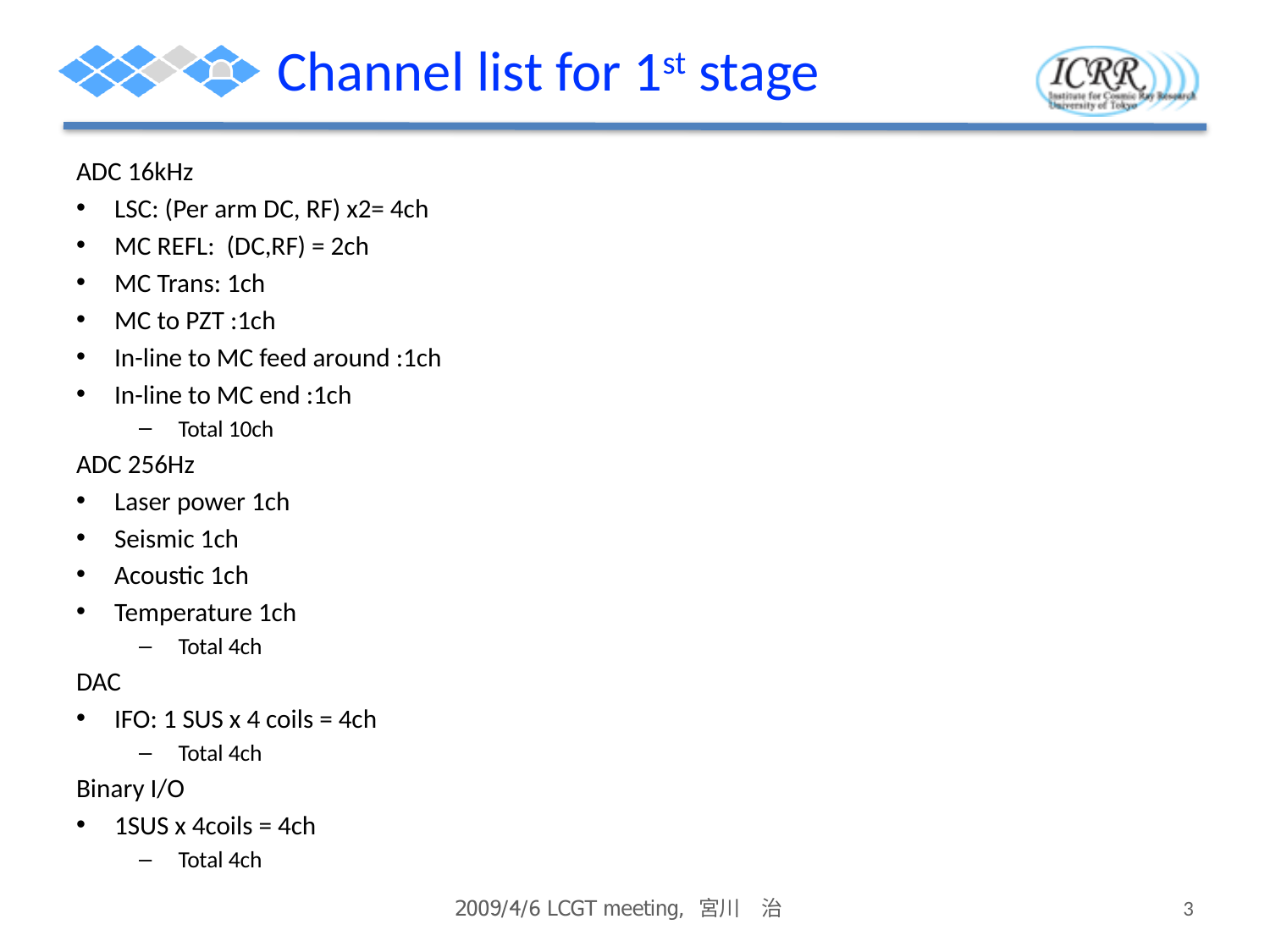

# Channel list for 1st stage
ADC 16kHz
LSC: (Per arm DC, RF) x2= 4ch
MC REFL:  (DC,RF) = 2ch
MC Trans: 1ch
MC to PZT :1ch
In-line to MC feed around :1ch
In-line to MC end :1ch
Total 10ch
ADC 256Hz
Laser power 1ch
Seismic 1ch
Acoustic 1ch
Temperature 1ch
Total 4ch
DAC
IFO: 1 SUS x 4 coils = 4ch
Total 4ch
Binary I/O
1SUS x 4coils = 4ch
Total 4ch
2009/4/6 LCGT meeting,  宮川　治
3